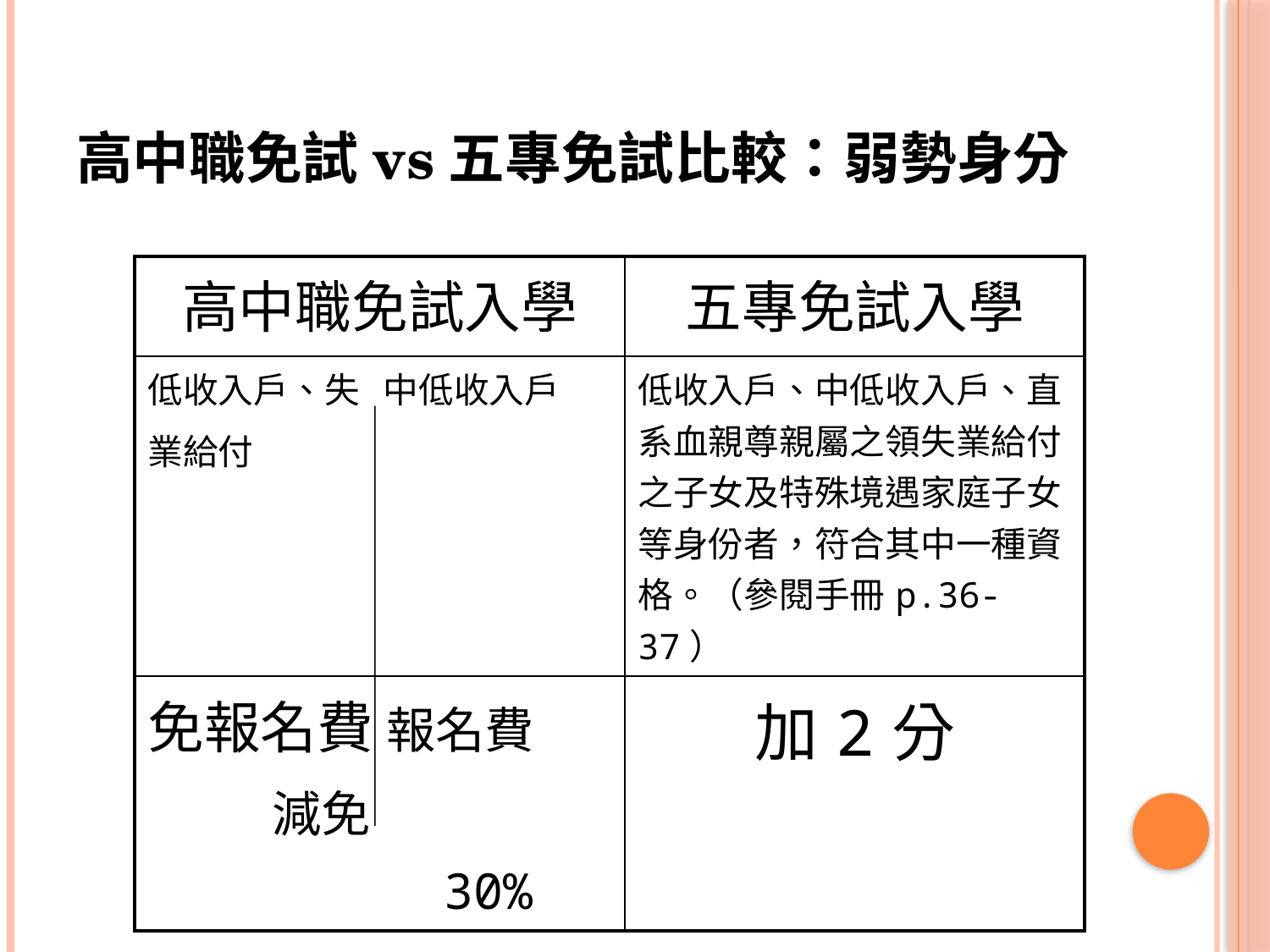

# 高中職免試vs五專免試比較：弱勢身分

| 高中職免試入學 | 五專免試入學 |
| --- | --- |
| 低收入戶、失 中低收入戶 業給付 | 低收入戶、中低收入戶、直系血親尊親屬之領失業給付之子女及特殊境遇家庭子女等身份者，符合其中一種資格。（參閱手冊p.36-37） |
| 免報名費 報名費 減免 30% | 加2分 |